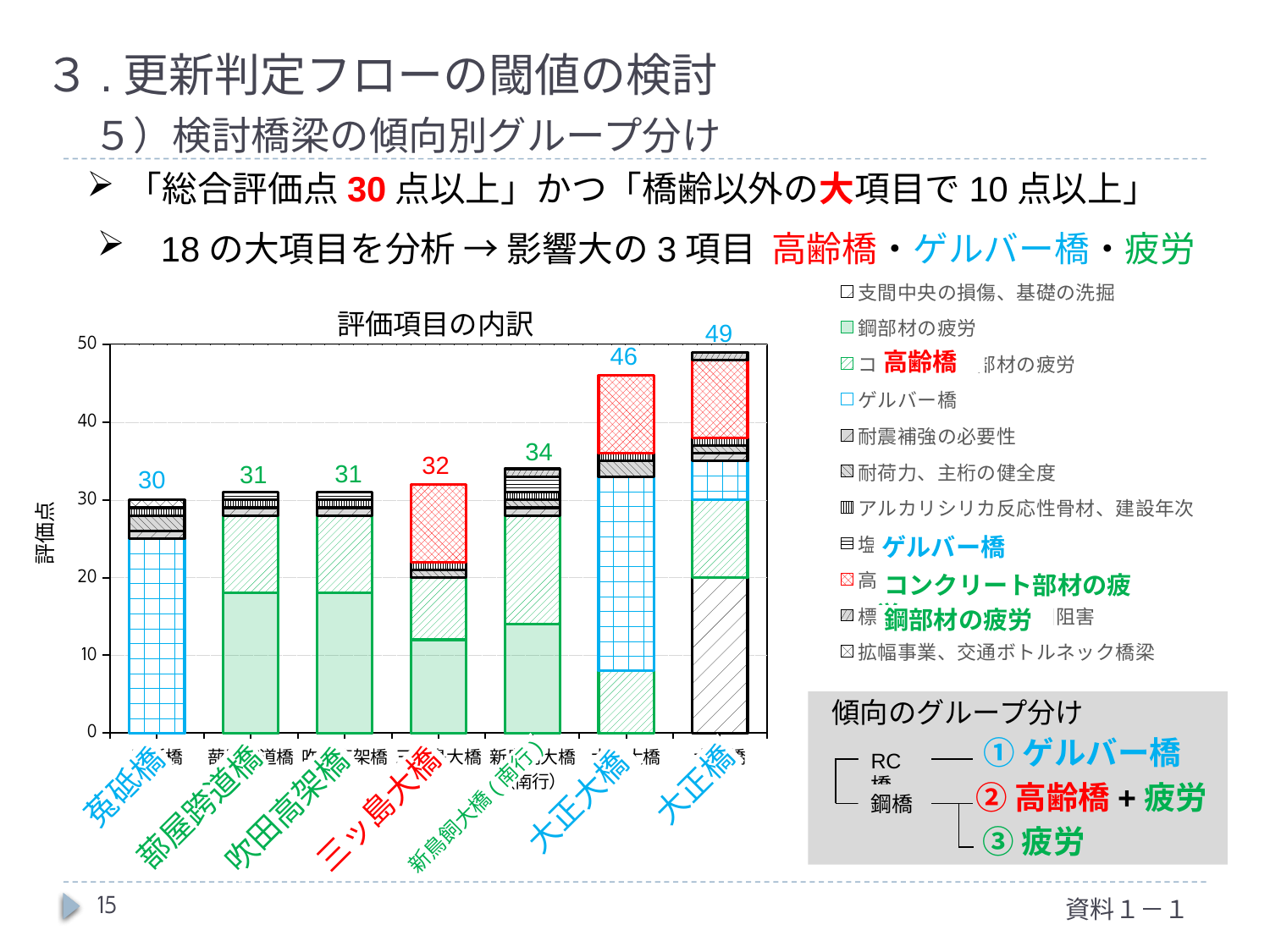

３.更新判定フローの閾値の検討
　５）検討橋梁の傾向別グループ分け
「総合評価点30点以上」かつ「橋齢以外の大項目で10点以上」
18の大項目を分析 → 影響大の3項目  高齢橋・ゲルバー橋・疲労

### Chart

| Category | 支間中央の損傷、基礎の洗掘 | 鋼部材の疲労 | コンクリート部材の疲労 | ゲルバー橋 | 耐震補強の必要性 | 耐荷力、主桁の健全度 | アルカリシリカ反応性骨材、建設年次 | 塩害(内在塩) | 高齢橋 | 標準径間長不足、河川阻害 | 拡幅事業、交通ボトルネック橋梁 |
|---|---|---|---|---|---|---|---|---|---|---|---|
| 菟砥橋 | 0.0 | 0.0 | 0.0 | 25.0 | 1.0 | 2.0 | 1.0 | 0.0 | 0.0 | 0.0 | 1.0 |
| 蔀屋跨道橋 | 0.0 | 18.0 | 10.0 | 0.0 | 1.0 | 0.0 | 1.0 | 1.0 | 0.0 | 0.0 | 0.0 |
| 吹田高架橋 | 0.0 | 18.0 | 10.0 | 0.0 | 1.0 | 0.0 | 1.0 | 1.0 | 0.0 | 0.0 | 0.0 |
| 三ッ島大橋 | 0.0 | 12.0 | 8.0 | 0.0 | 0.0 | 1.0 | 1.0 | 0.0 | 10.0 | 0.0 | 0.0 |
| 新鳥飼大橋（南行） | 0.0 | 14.0 | 14.0 | 0.0 | 1.0 | 1.0 | 1.0 | 2.0 | 0.0 | 1.0 | 0.0 |
| 大正大橋 | 0.0 | 0.0 | 8.0 | 25.0 | 0.0 | 2.0 | 1.0 | 0.0 | 10.0 | 0.0 | 0.0 |
| 大正橋 | 20.0 | 0.0 | 10.0 | 5.0 | 1.0 | 1.0 | 1.0 | 0.0 | 10.0 | 1.0 | 0.0 |
 高齢橋
 ゲルバー橋
 コンクリート部材の疲労
 鋼部材の疲労
評価項目の内訳
49

### Chart

| Category | 支間中央の損傷、基礎の洗掘 | 鋼部材の疲労 | コンクリート部材の疲労 | ゲルバー橋 | 耐震補強の必要性 | 耐荷力、主桁の健全度 | アルカリシリカ反応性骨材、建設年次 | 塩害(内在塩) | 高齢橋 | 標準径間長不足、河川阻害 | 拡幅事業、交通ボトルネック橋梁 |
|---|---|---|---|---|---|---|---|---|---|---|---|
| 菟砥橋 | 0.0 | 0.0 | 0.0 | 25.0 | 1.0 | 2.0 | 1.0 | 0.0 | 0.0 | 0.0 | 1.0 |
| 蔀屋跨道橋 | 0.0 | 18.0 | 10.0 | 0.0 | 1.0 | 0.0 | 1.0 | 1.0 | 0.0 | 0.0 | 0.0 |
| 吹田高架橋 | 0.0 | 18.0 | 10.0 | 0.0 | 1.0 | 0.0 | 1.0 | 1.0 | 0.0 | 0.0 | 0.0 |
| 三ッ島大橋 | 0.0 | 12.0 | 8.0 | 0.0 | 0.0 | 1.0 | 1.0 | 0.0 | 10.0 | 0.0 | 0.0 |
| 新鳥飼大橋（南行） | 0.0 | 14.0 | 14.0 | 0.0 | 1.0 | 1.0 | 1.0 | 2.0 | 0.0 | 1.0 | 0.0 |
| 大正大橋 | 0.0 | 0.0 | 8.0 | 25.0 | 0.0 | 2.0 | 1.0 | 0.0 | 10.0 | 0.0 | 0.0 |
| 大正橋 | 20.0 | 0.0 | 10.0 | 5.0 | 1.0 | 1.0 | 1.0 | 0.0 | 10.0 | 1.0 | 0.0 |
46
34
32
31
31
30
評価点
大正橋
菟砥橋
大正大橋
蔀屋跨道橋
三ッ島大橋
吹田高架橋
新鳥飼大橋(南行)
傾向のグループ分け

①ゲルバー橋
RC橋
②高齢橋+疲労
鋼橋
③疲労
15
資料１－１